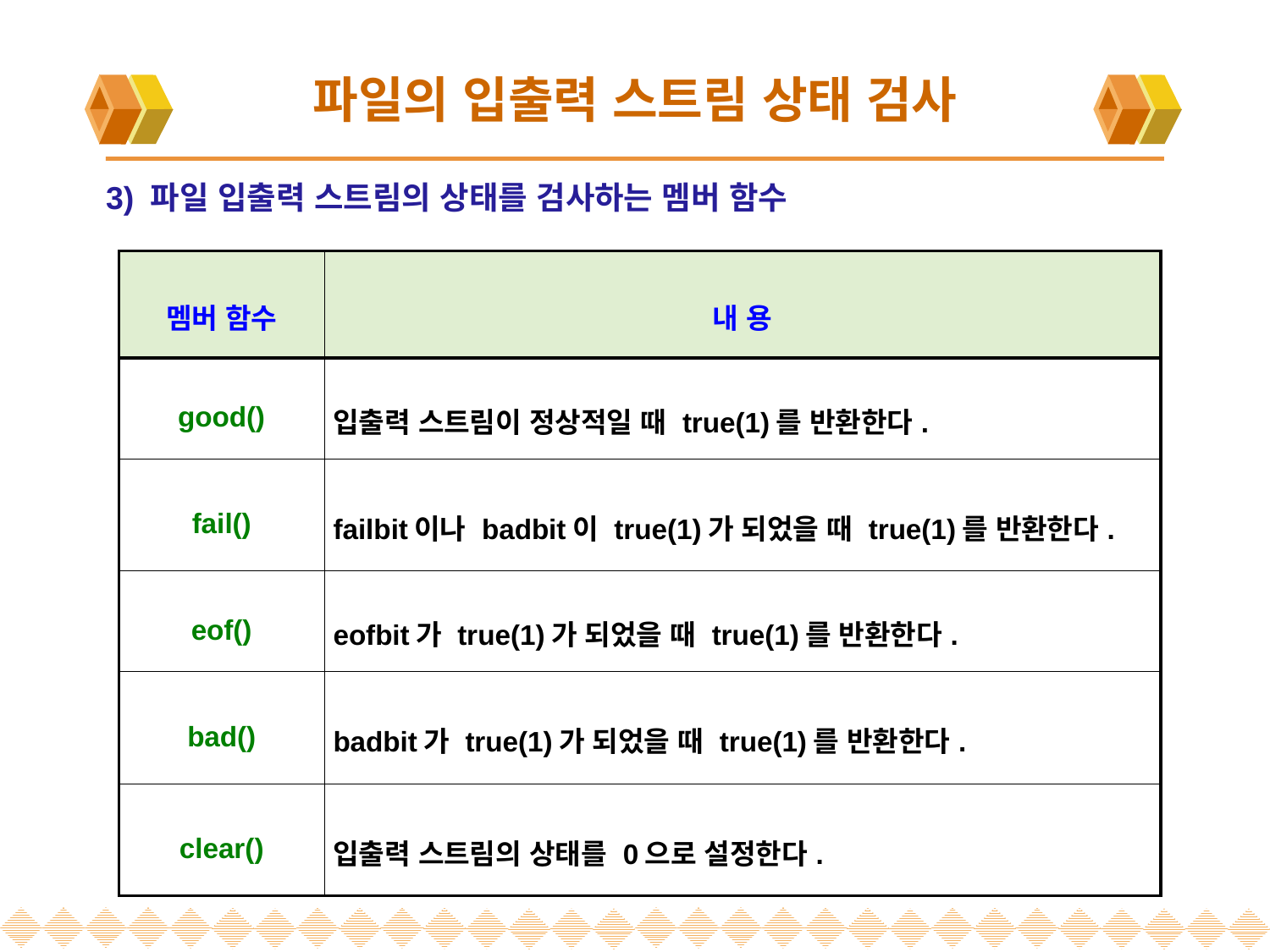

# 파일의 입출력 스트림 상태 검사
3) 파일 입출력 스트림의 상태를 검사하는 멤버 함수
| 멤버 함수 | 내 용 |
| --- | --- |
| good() | 입출력 스트림이 정상적일 때 true(1)를 반환한다. |
| fail() | failbit이나 badbit이 true(1)가 되었을 때 true(1)를 반환한다. |
| eof() | eofbit가 true(1)가 되었을 때 true(1)를 반환한다. |
| bad() | badbit가 true(1)가 되었을 때 true(1)를 반환한다. |
| clear() | 입출력 스트림의 상태를 0으로 설정한다. |